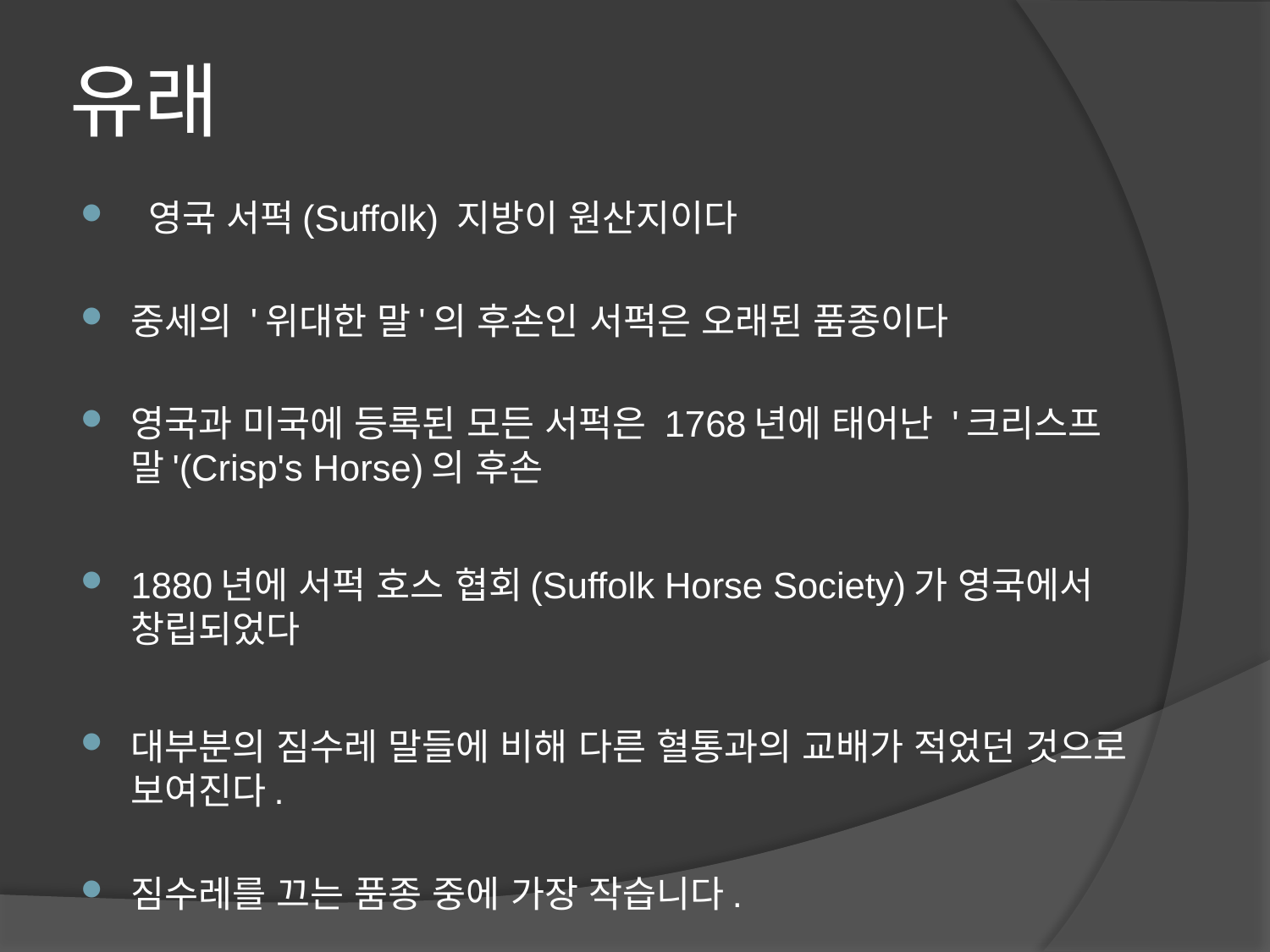

# 유래
 영국 서퍽(Suffolk) 지방이 원산지이다

중세의 '위대한 말'의 후손인 서퍽은 오래된 품종이다

영국과 미국에 등록된 모든 서퍽은 1768년에 태어난 '크리스프 말'(Crisp's Horse)의 후손

1880년에 서퍽 호스 협회(Suffolk Horse Society)가 영국에서 창립되었다

대부분의 짐수레 말들에 비해 다른 혈통과의 교배가 적었던 것으로 보여진다.

짐수레를 끄는 품종 중에 가장 작습니다.